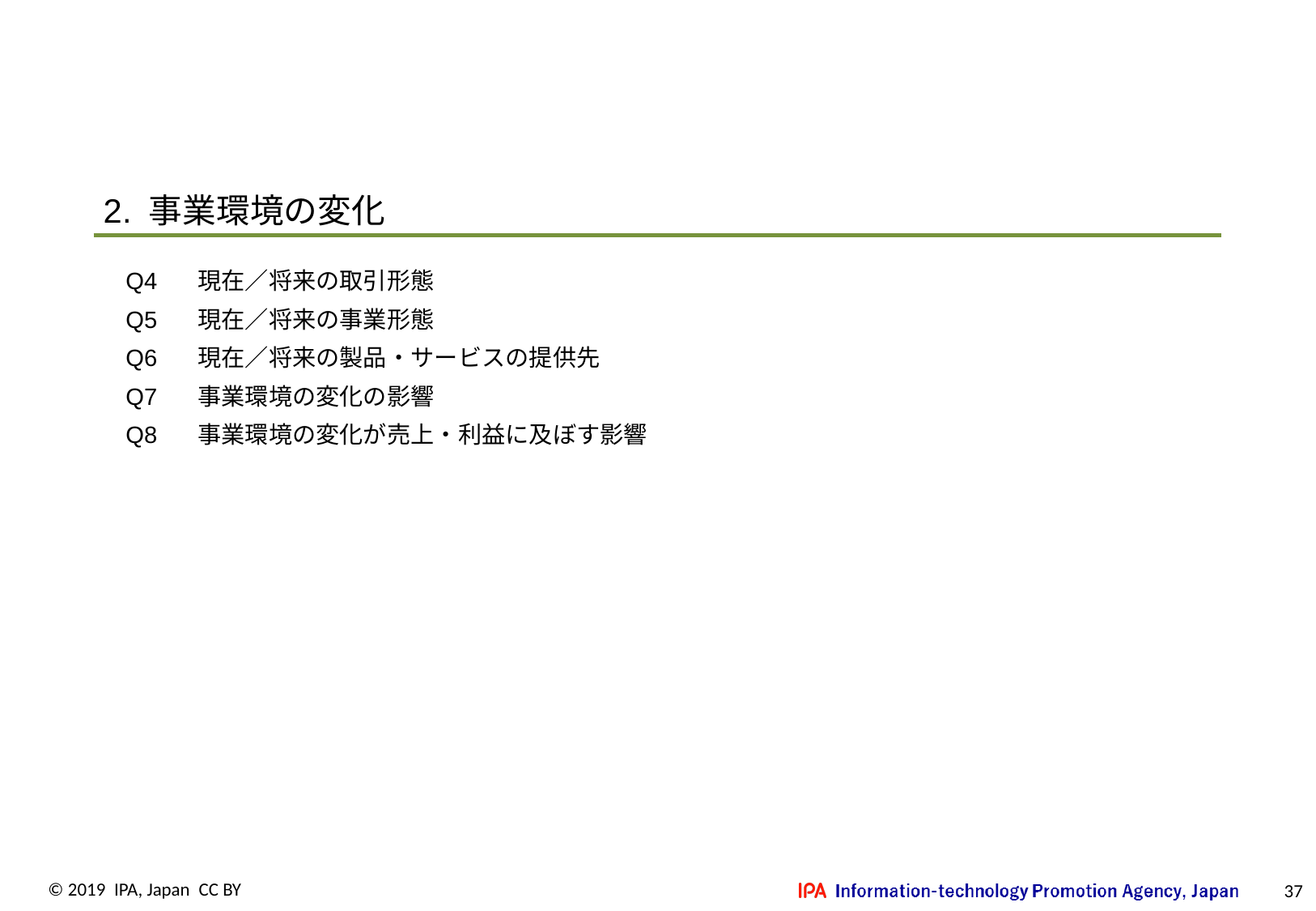

2. 事業環境の変化
Q4	現在／将来の取引形態
Q5	現在／将来の事業形態
Q6	現在／将来の製品・サービスの提供先
Q7	事業環境の変化の影響
Q8	事業環境の変化が売上・利益に及ぼす影響